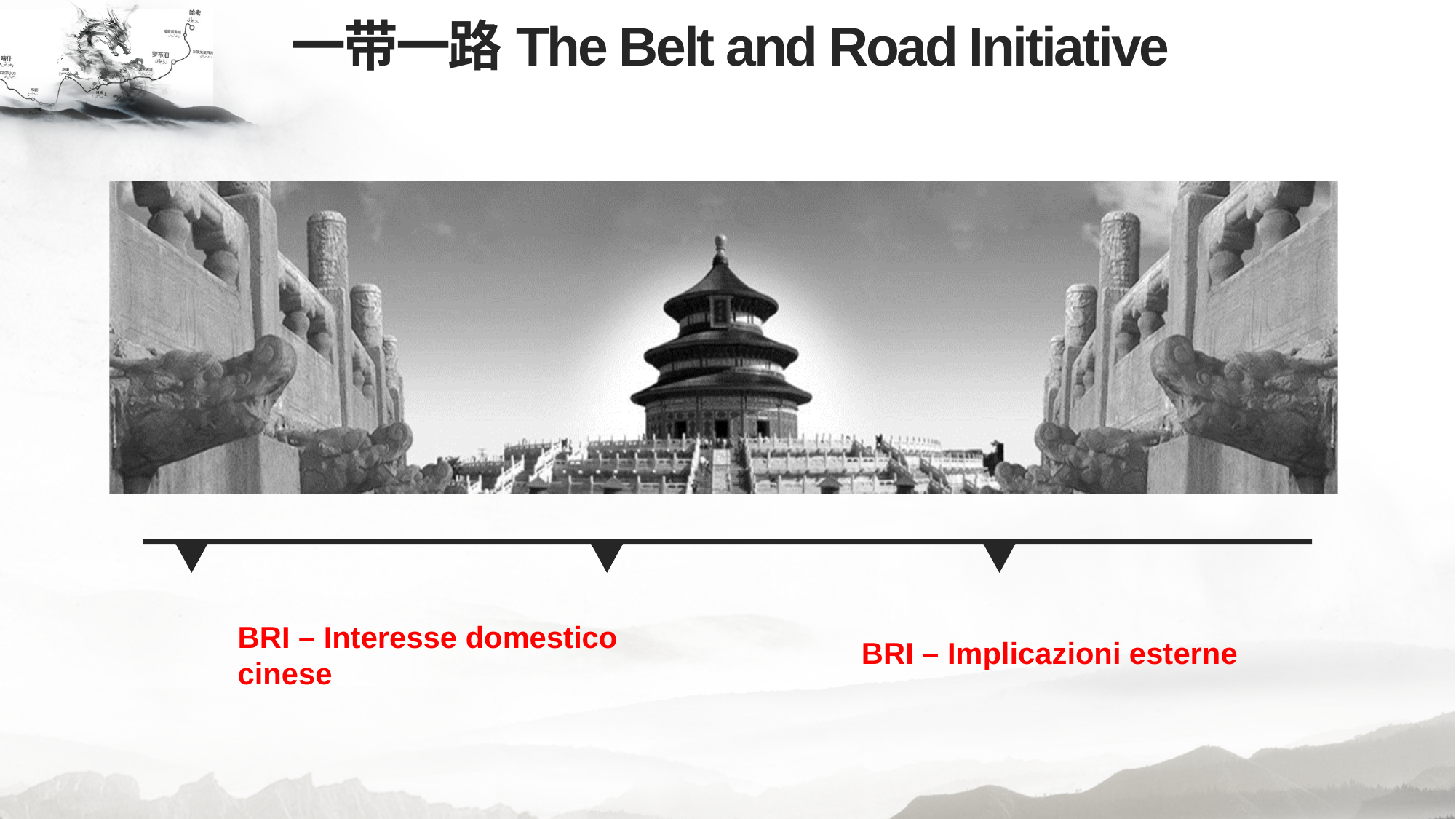

一带一路The Belt and Road Initiative

BRI – Interesse domestico cinese
BRI – Implicazioni esterne